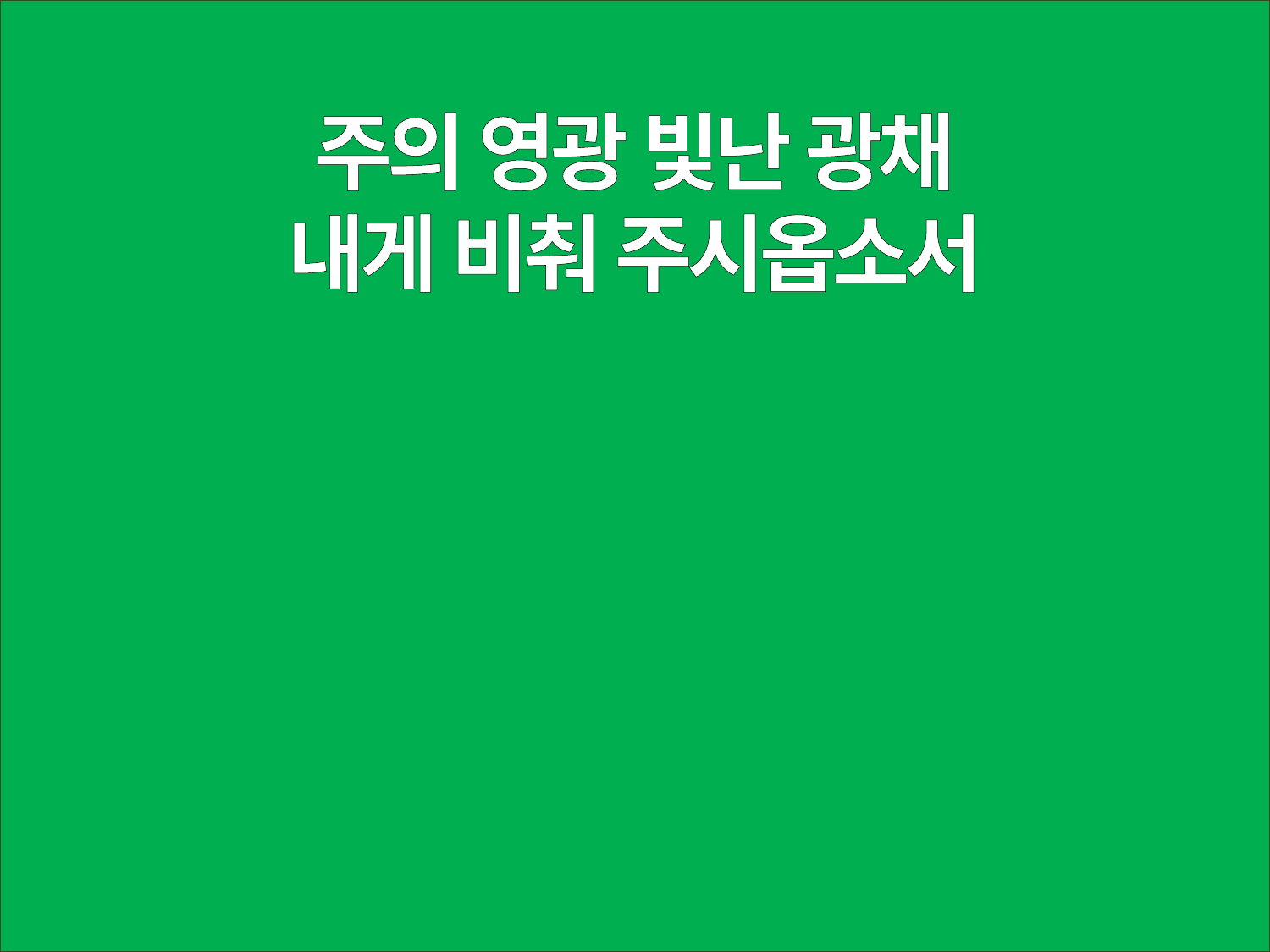

주의 영광 빛난 광채
내게 비춰 주시옵소서